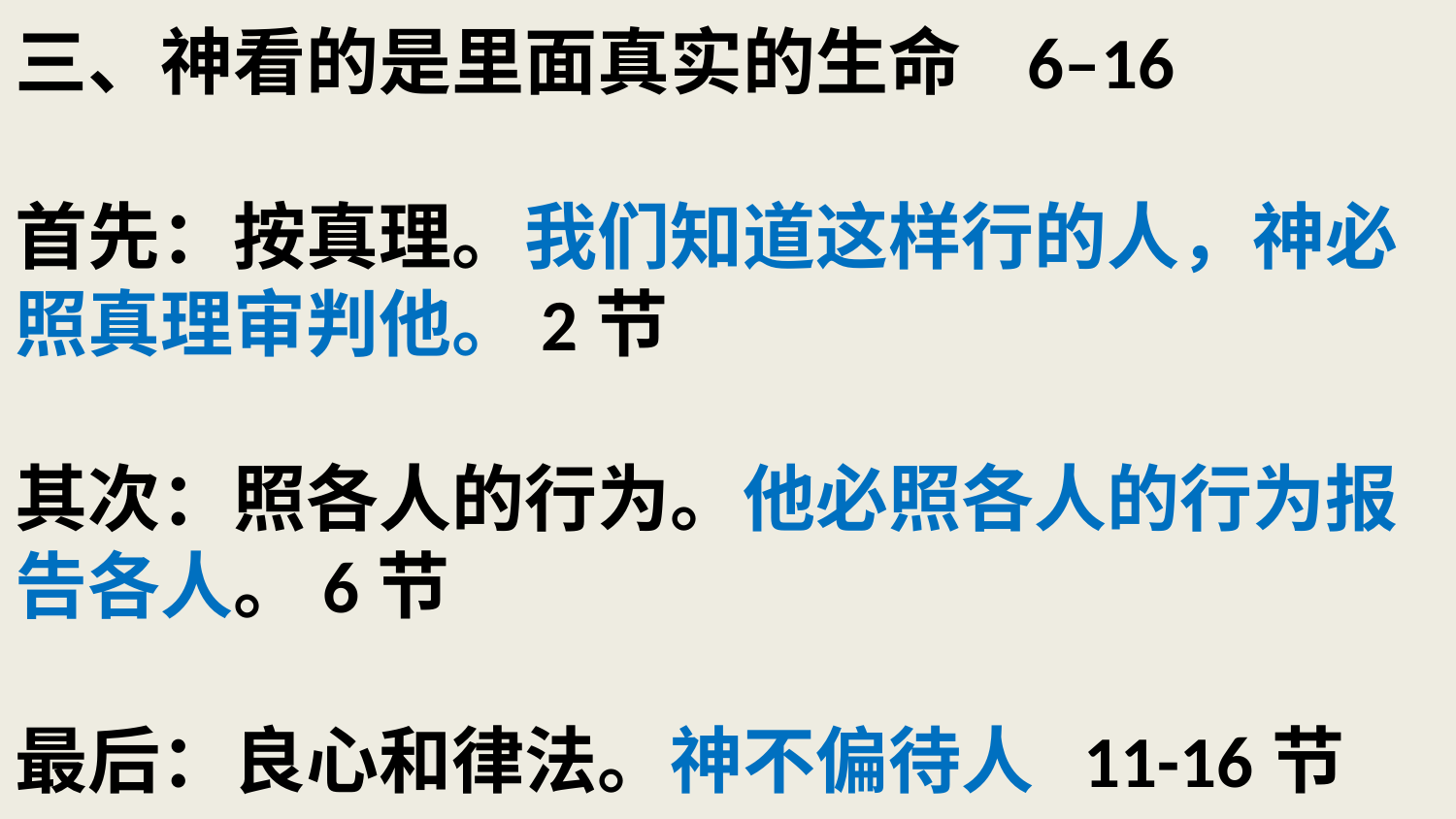

# 三、神看的是里面真实的生命   6–16 首先：按真理。我们知道这样行的人，神必照真理审判他。2节 其次：照各人的行为。他必照各人的行为报告各人。6节 最后：良心和律法。神不偏待人  11-16节